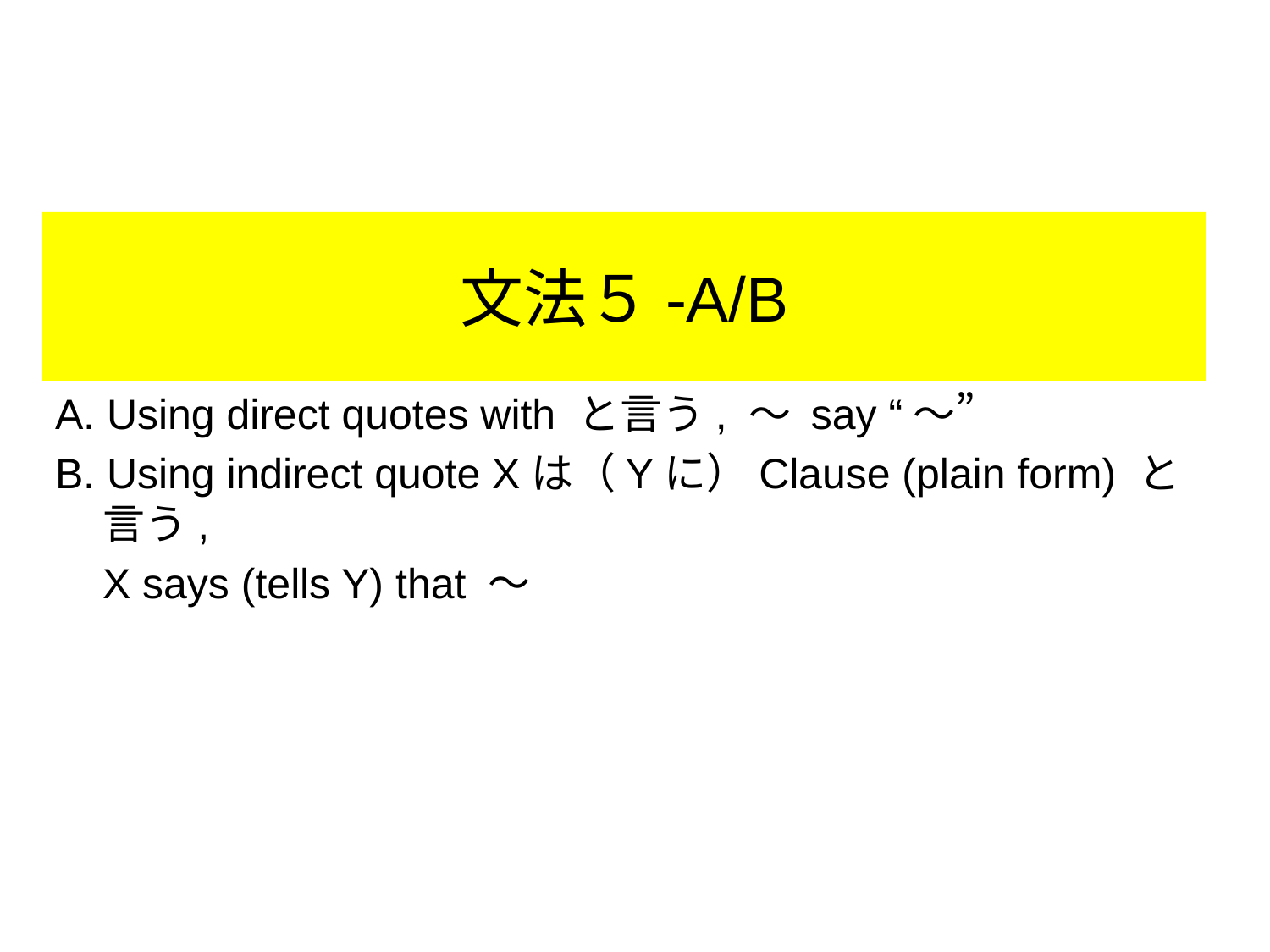

# 文法５-A/B
A. Using direct quotes with と言う, 〜 say “〜”
B. Using indirect quote Xは（Yに）Clause (plain form) と言う,
    X says (tells Y) that 〜